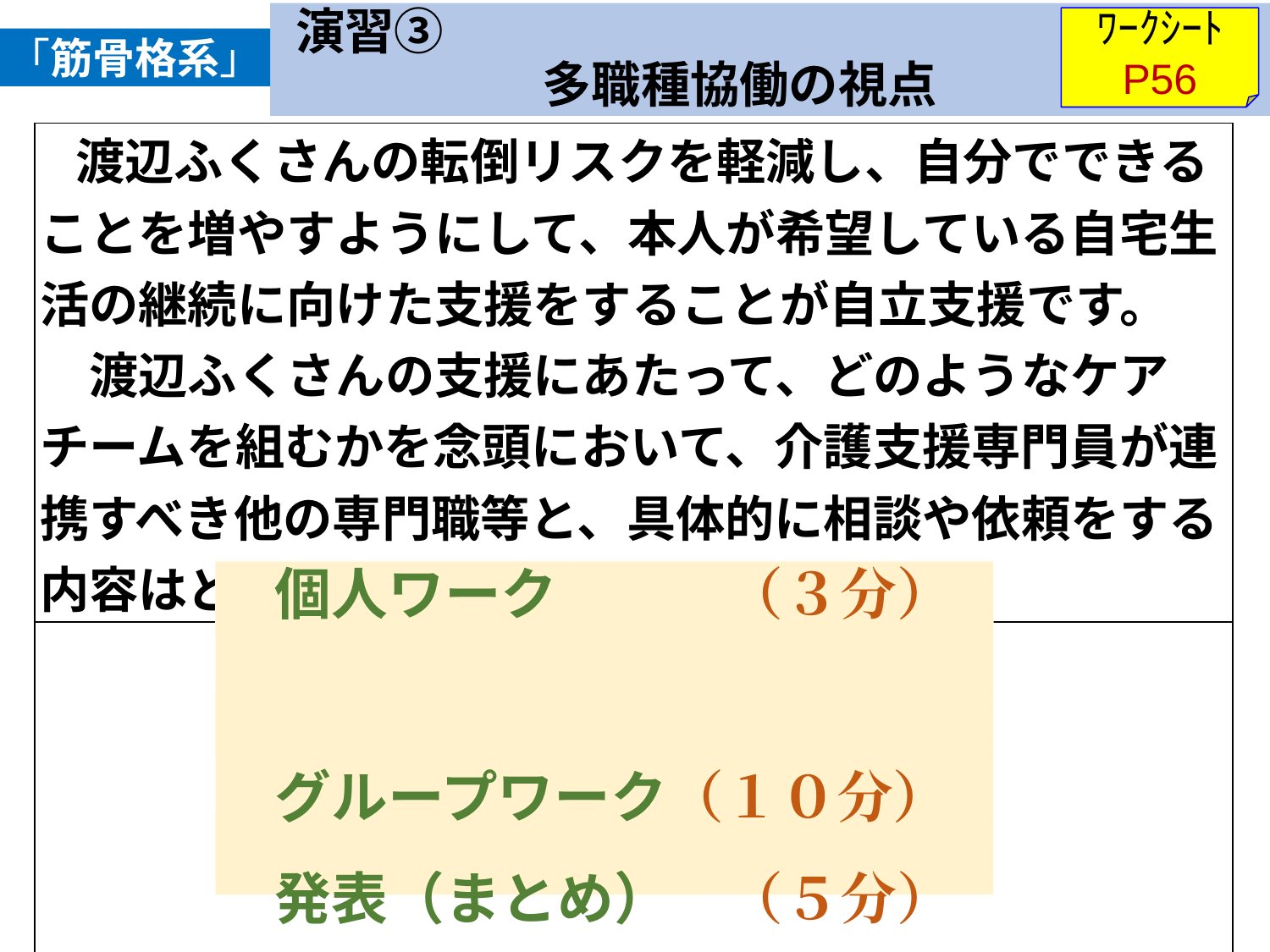

「筋骨格系」
演習③
　　　　　多職種協働の視点
ﾜｰｸｼｰﾄ
P56
| 渡辺ふくさんの転倒リスクを軽減し、自分でできることを増やすようにして、本人が希望している自宅生活の継続に向けた支援をすることが自立支援です。 　渡辺ふくさんの支援にあたって、どのようなケアチームを組むかを念頭において、介護支援専門員が連携すべき他の専門職等と、具体的に相談や依頼をする内容はどのようなことでしょうか？ |
| --- |
|  |
個人ワーク　　　（３分）
グループワーク（１０分）
発表（まとめ）　（５分）